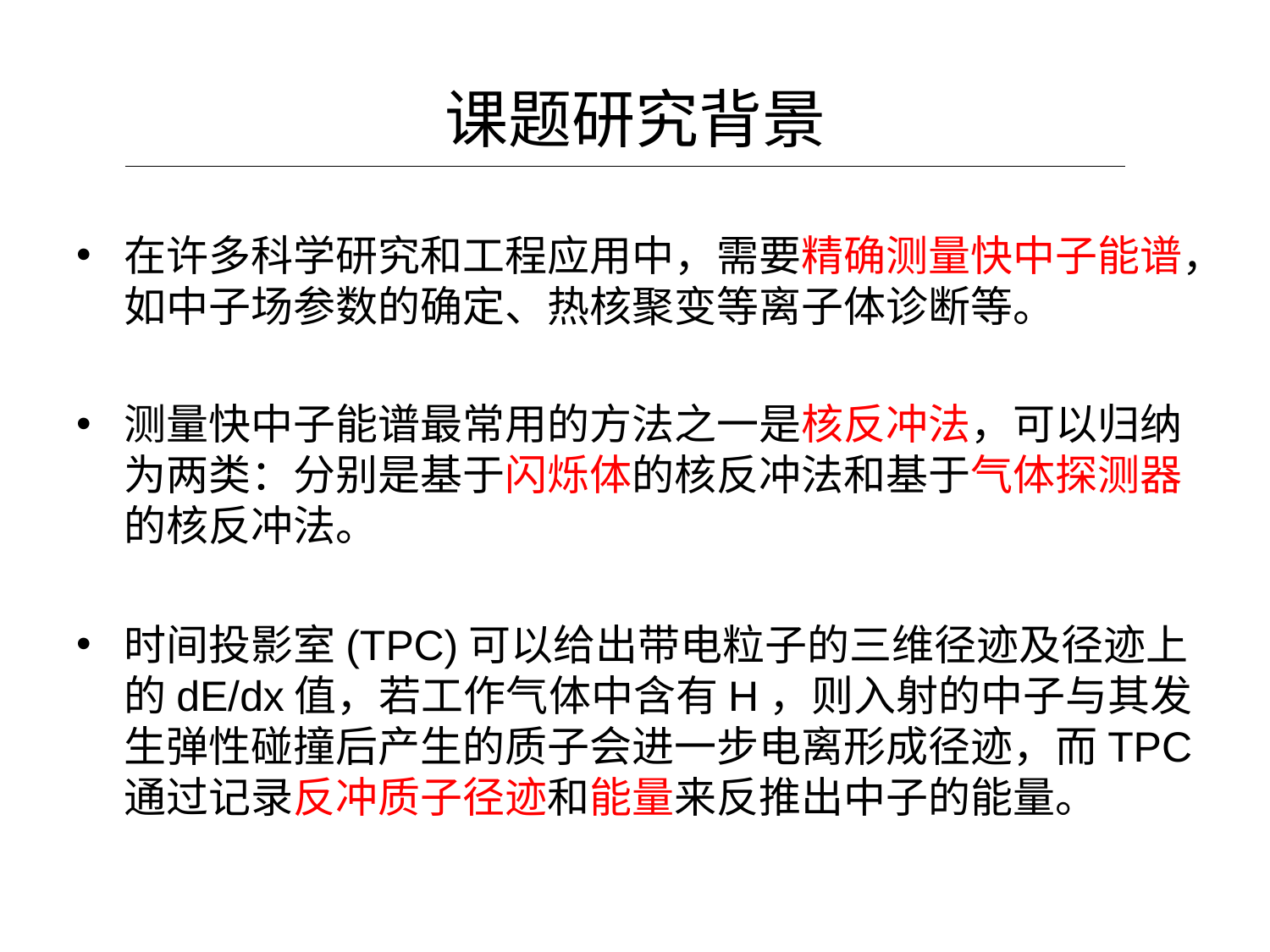

# 课题研究背景
在许多科学研究和工程应用中，需要精确测量快中子能谱，如中子场参数的确定、热核聚变等离子体诊断等。

测量快中子能谱最常用的方法之一是核反冲法，可以归纳为两类：分别是基于闪烁体的核反冲法和基于气体探测器的核反冲法。

时间投影室(TPC)可以给出带电粒子的三维径迹及径迹上的dE/dx值，若工作气体中含有H，则入射的中子与其发生弹性碰撞后产生的质子会进一步电离形成径迹，而TPC通过记录反冲质子径迹和能量来反推出中子的能量。